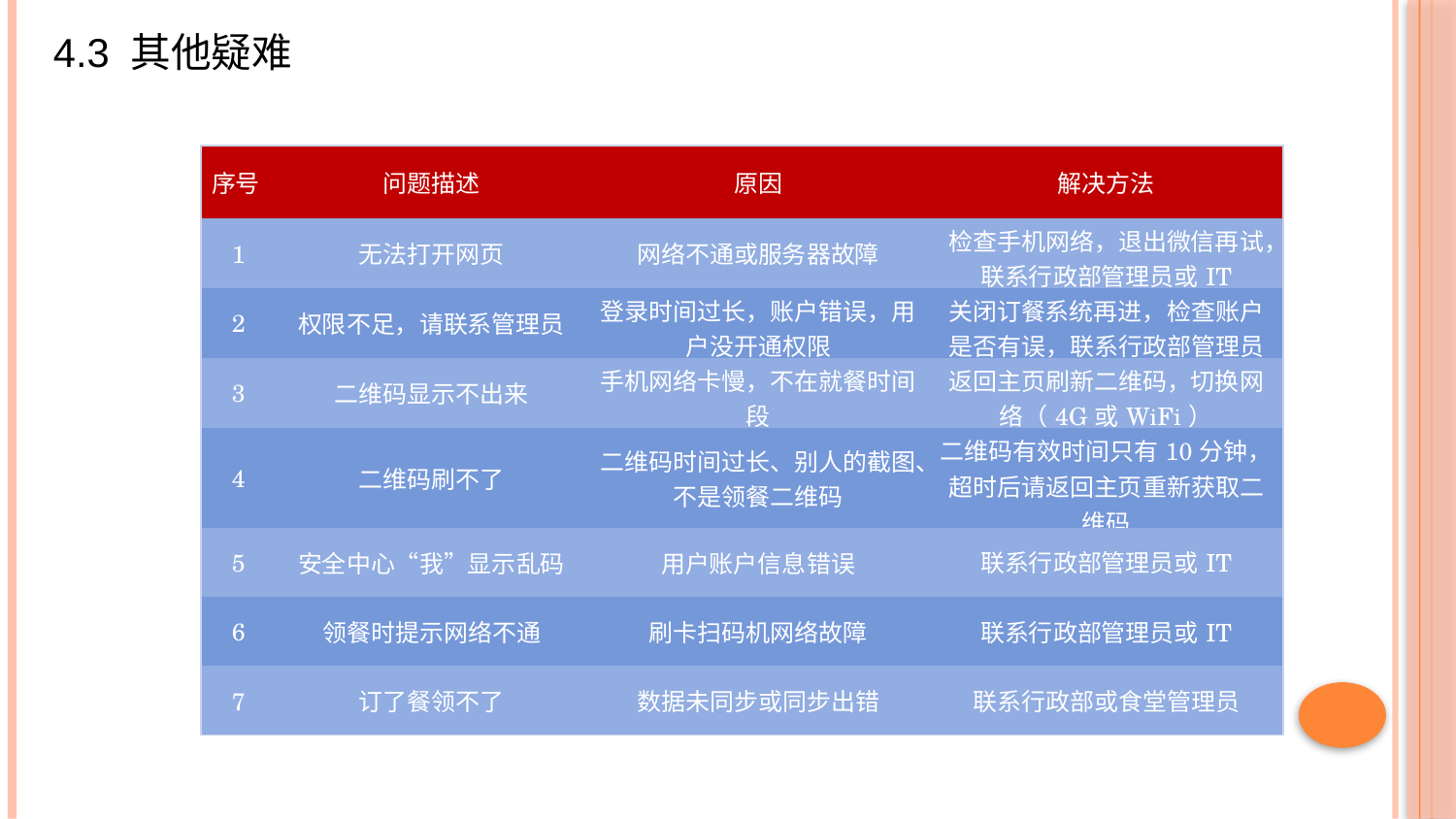

4.3 其他疑难
| 序号 | 问题描述 | 原因 | 解决方法 |
| --- | --- | --- | --- |
| 1 | 无法打开网页 | 网络不通或服务器故障 | 检查手机网络，退出微信再试，联系行政部管理员或IT |
| 2 | 权限不足，请联系管理员 | 登录时间过长，账户错误，用户没开通权限 | 关闭订餐系统再进，检查账户是否有误，联系行政部管理员 |
| 3 | 二维码显示不出来 | 手机网络卡慢，不在就餐时间段 | 返回主页刷新二维码，切换网络（4G或WiFi） |
| 4 | 二维码刷不了 | 二维码时间过长、别人的截图、不是领餐二维码 | 二维码有效时间只有10分钟，超时后请返回主页重新获取二维码 |
| 5 | 安全中心“我”显示乱码 | 用户账户信息错误 | 联系行政部管理员或IT |
| 6 | 领餐时提示网络不通 | 刷卡扫码机网络故障 | 联系行政部管理员或IT |
| 7 | 订了餐领不了 | 数据未同步或同步出错 | 联系行政部或食堂管理员 |